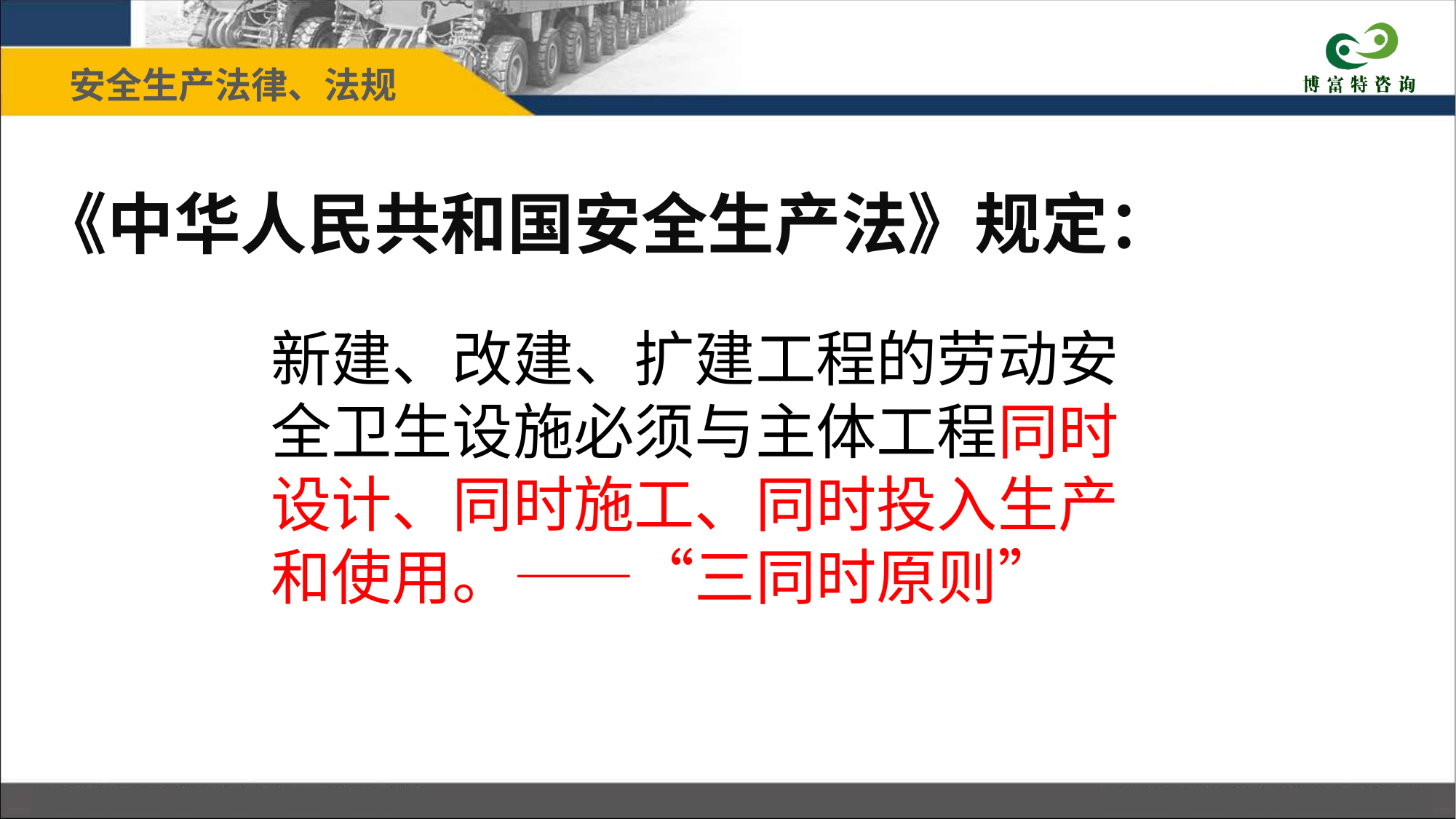

安全生产法律、法规
目   录
《中华人民共和国安全生产法》规定：
新建、改建、扩建工程的劳动安全卫生设施必须与主体工程同时设计、同时施工、同时投入生产和使用。——“三同时原则”